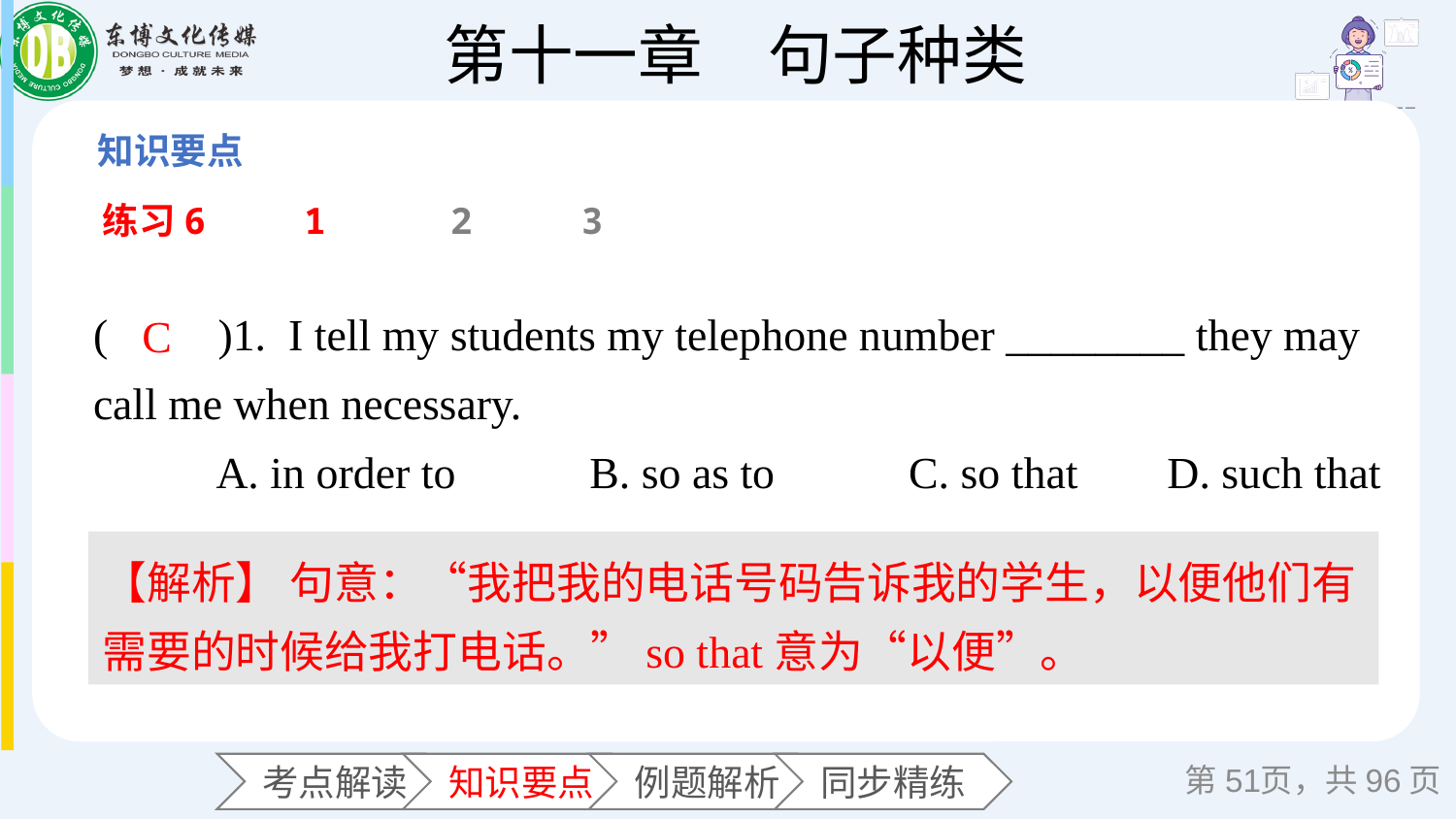

练习6
1
2
3
(　　)1.  I tell my students my telephone number ________ they may call me when necessary.
           A. in order to            B. so as to            C. so that        D. such that
C
【解析】 句意：“我把我的电话号码告诉我的学生，以便他们有需要的时候给我打电话。”so that意为“以便”。
第51页，共96页